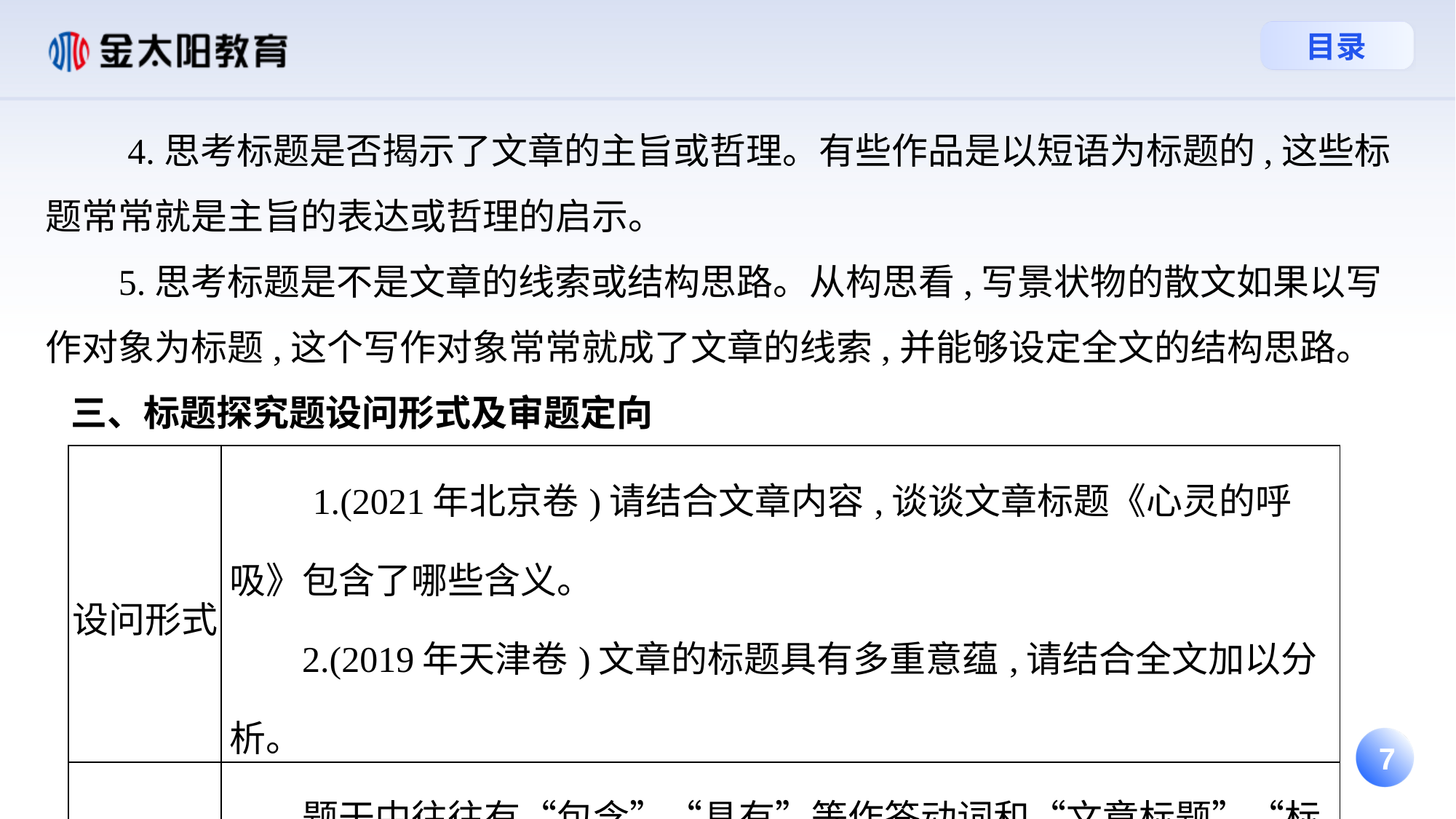

4.思考标题是否揭示了文章的主旨或哲理。有些作品是以短语为标题的,这些标题常常就是主旨的表达或哲理的启示。
        5.思考标题是不是文章的线索或结构思路。从构思看,写景状物的散文如果以写作对象为标题,这个写作对象常常就成了文章的线索,并能够设定全文的结构思路。
  三、标题探究题设问形式及审题定向

| 设问形式 | 1.(2021年北京卷)请结合文章内容,谈谈文章标题《心灵的呼吸》包含了哪些含义。　　 2.(2019年天津卷)文章的标题具有多重意蕴,请结合全文加以分析。 |
| --- | --- |
| 审题定向 | 题干中往往有“包含”“具有”等作答动词和“文章标题”“标题作用”等表答题方向的名词。 |